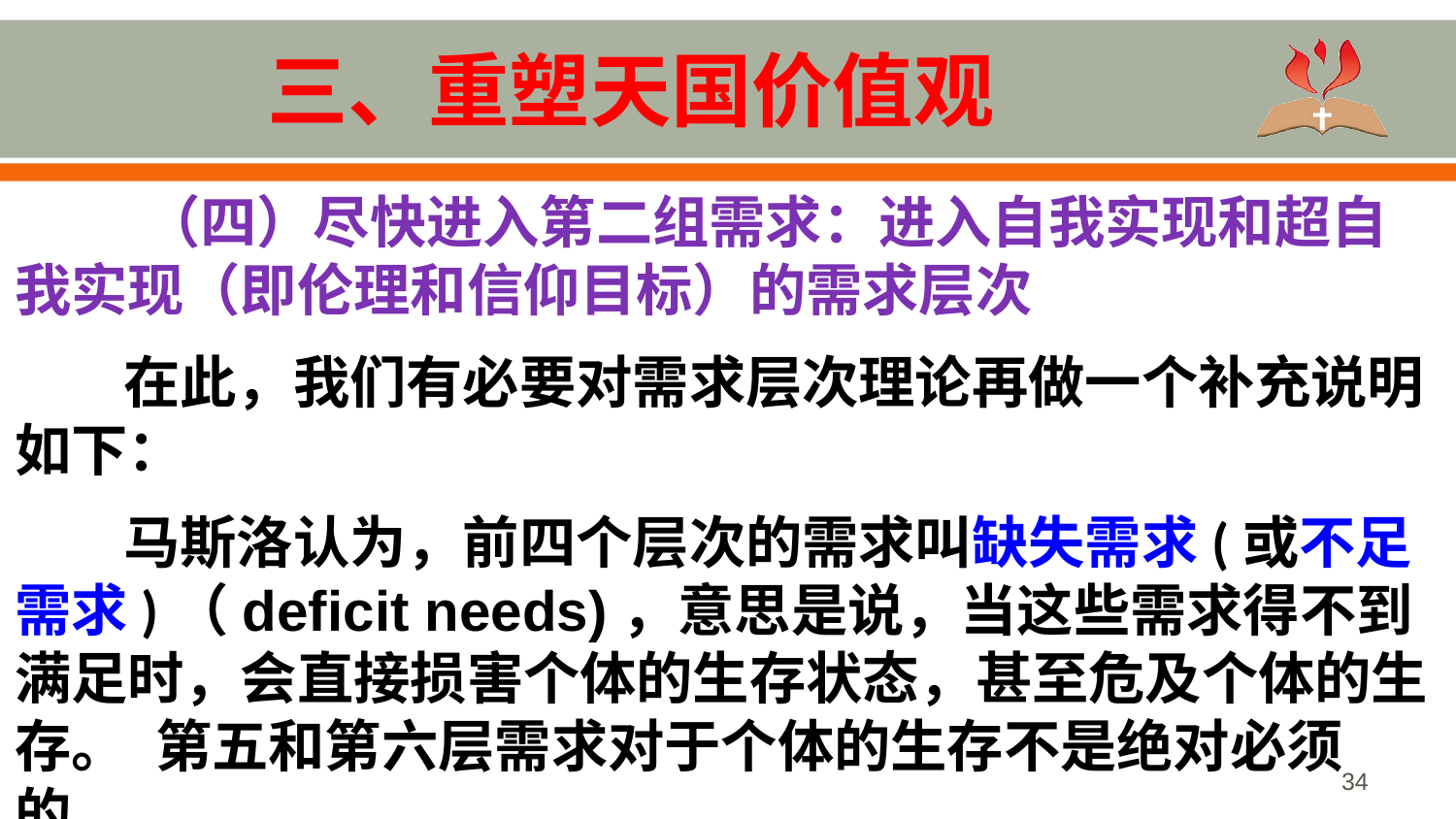

# 三、重塑天国价值观
         （四）尽快进入第二组需求：进入自我实现和超自我实现（即伦理和信仰目标）的需求层次
在此，我们有必要对需求层次理论再做一个补充说明如下：
马斯洛认为，前四个层次的需求叫缺失需求(或不足需求)（deficit needs)，意思是说，当这些需求得不到满足时，会直接损害个体的生存状态，甚至危及个体的生存。  第五和第六层需求对于个体的生存不是绝对必须的。

34